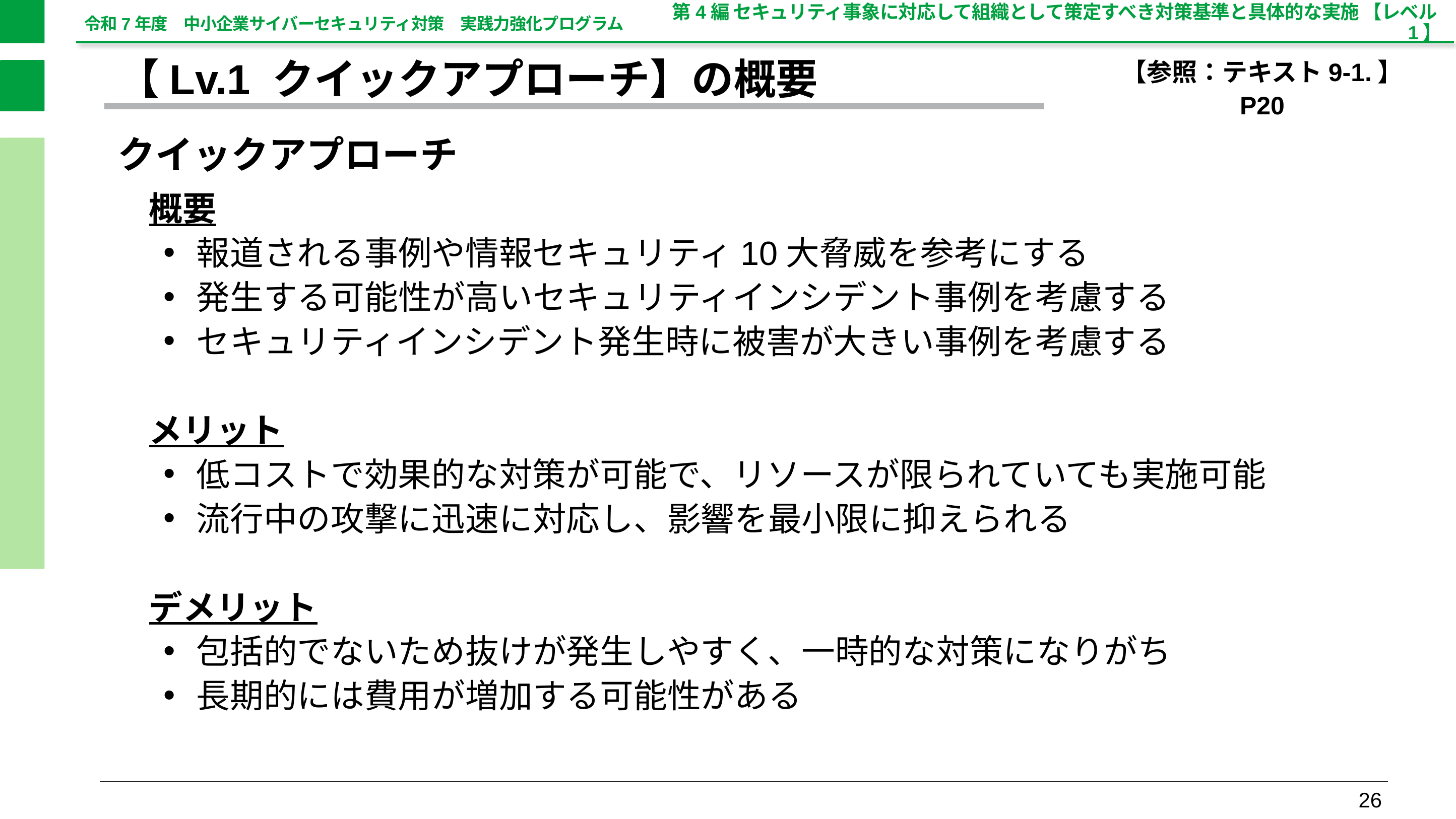

第4編 セキュリティ事象に対応して組織として策定すべき対策基準と具体的な実施 【レベル1】
【参照：テキスト9-1.】
P20
【Lv.1 クイックアプローチ】の概要
クイックアプローチ
概要
報道される事例や情報セキュリティ10大脅威を参考にする
発生する可能性が高いセキュリティインシデント事例を考慮する
セキュリティインシデント発生時に被害が大きい事例を考慮する

メリット
低コストで効果的な対策が可能で、リソースが限られていても実施可能
流行中の攻撃に迅速に対応し、影響を最小限に抑えられる

デメリット
包括的でないため抜けが発生しやすく、一時的な対策になりがち
長期的には費用が増加する可能性がある